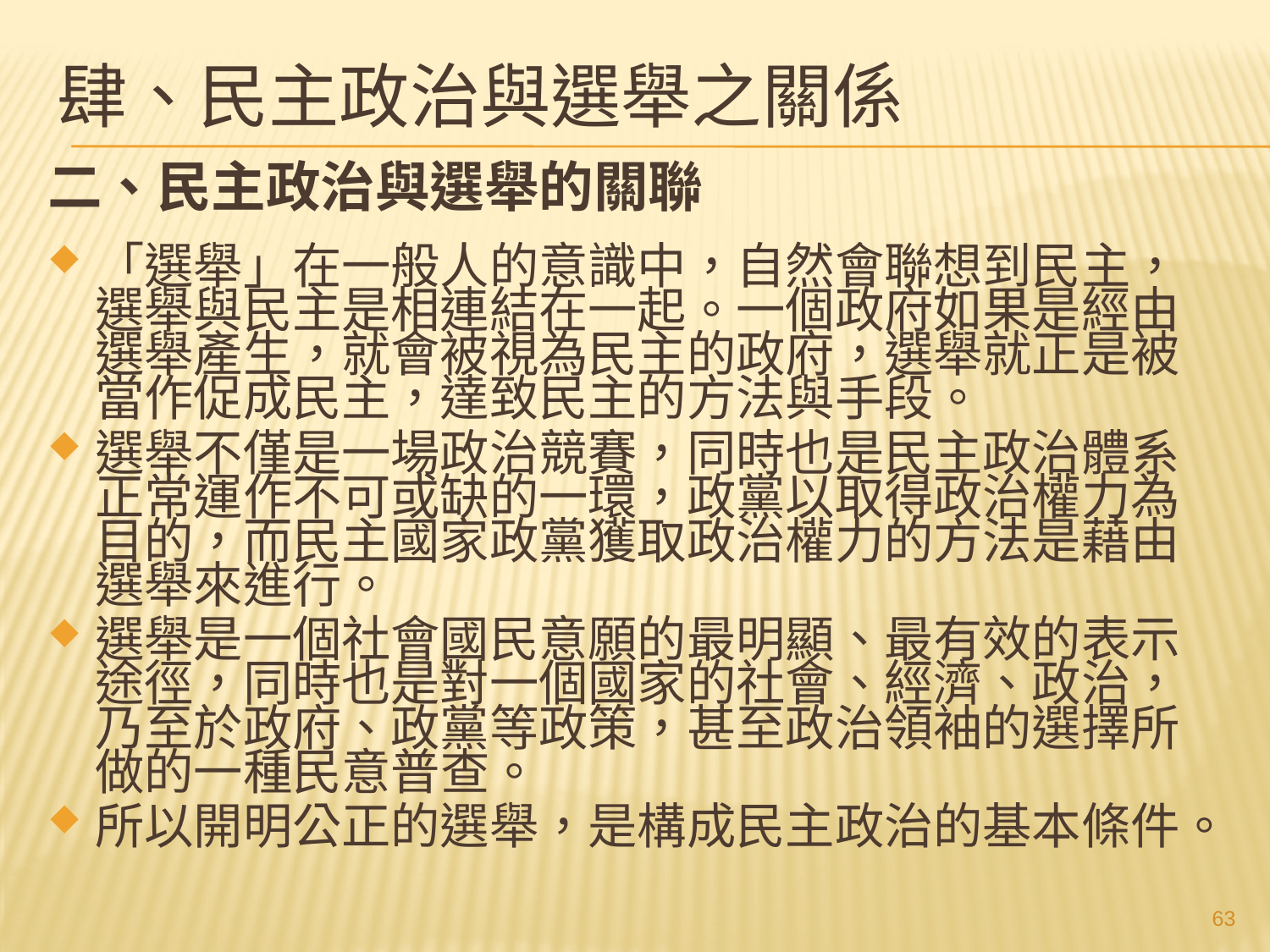

# 肆、民主政治與選舉之關係
二、民主政治與選舉的關聯
「選舉」在一般人的意識中，自然會聯想到民主，選舉與民主是相連結在一起。一個政府如果是經由選舉產生，就會被視為民主的政府，選舉就正是被當作促成民主，達致民主的方法與手段。
選舉不僅是一場政治競賽，同時也是民主政治體系正常運作不可或缺的一環，政黨以取得政治權力為目的，而民主國家政黨獲取政治權力的方法是藉由選舉來進行。
選舉是一個社會國民意願的最明顯、最有效的表示途徑，同時也是對一個國家的社會、經濟、政治，乃至於政府、政黨等政策，甚至政治領袖的選擇所做的一種民意普查。
所以開明公正的選舉，是構成民主政治的基本條件。
63